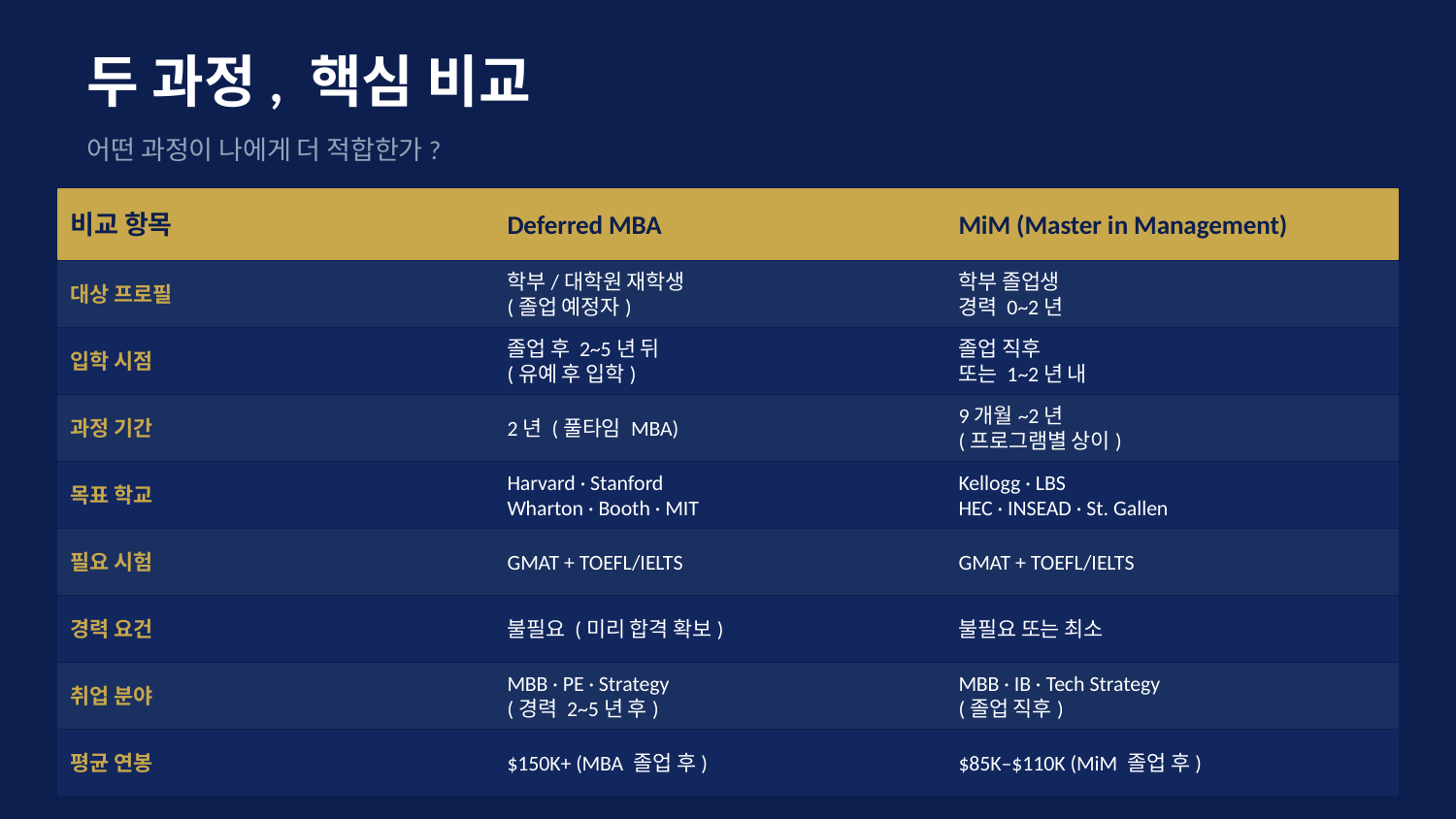

두 과정, 핵심 비교
어떤 과정이 나에게 더 적합한가?

비교 항목
Deferred MBA
MiM (Master in Management)

대상 프로필
학부/대학원 재학생
(졸업 예정자)
학부 졸업생
경력 0~2년

입학 시점
졸업 후 2~5년 뒤
(유예 후 입학)
졸업 직후
또는 1~2년 내

과정 기간
2년 (풀타임 MBA)
9개월~2년
(프로그램별 상이)

목표 학교
Harvard · Stanford
Wharton · Booth · MIT
Kellogg · LBS
HEC · INSEAD · St. Gallen

필요 시험
GMAT + TOEFL/IELTS
GMAT + TOEFL/IELTS

경력 요건
불필요 (미리 합격 확보)
불필요 또는 최소

취업 분야
MBB · PE · Strategy
(경력 2~5년 후)
MBB · IB · Tech Strategy
(졸업 직후)

평균 연봉
$150K+ (MBA 졸업 후)
$85K–$110K (MiM 졸업 후)